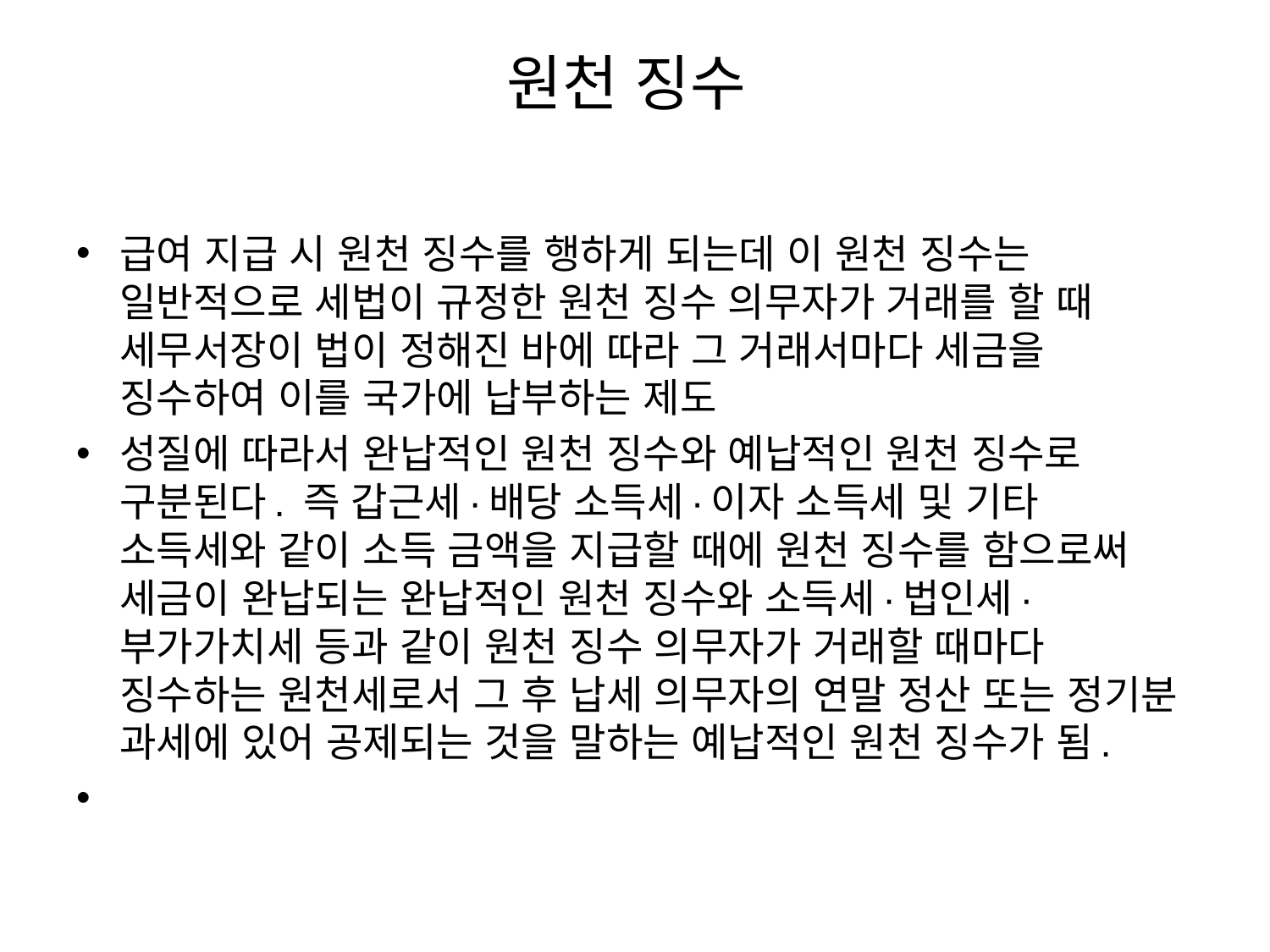

# 원천 징수
급여 지급 시 원천 징수를 행하게 되는데 이 원천 징수는 일반적으로 세법이 규정한 원천 징수 의무자가 거래를 할 때 세무서장이 법이 정해진 바에 따라 그 거래서마다 세금을 징수하여 이를 국가에 납부하는 제도
성질에 따라서 완납적인 원천 징수와 예납적인 원천 징수로 구분된다. 즉 갑근세·배당 소득세·이자 소득세 및 기타 소득세와 같이 소득 금액을 지급할 때에 원천 징수를 함으로써 세금이 완납되는 완납적인 원천 징수와 소득세·법인세·부가가치세 등과 같이 원천 징수 의무자가 거래할 때마다 징수하는 원천세로서 그 후 납세 의무자의 연말 정산 또는 정기분 과세에 있어 공제되는 것을 말하는 예납적인 원천 징수가 됨.